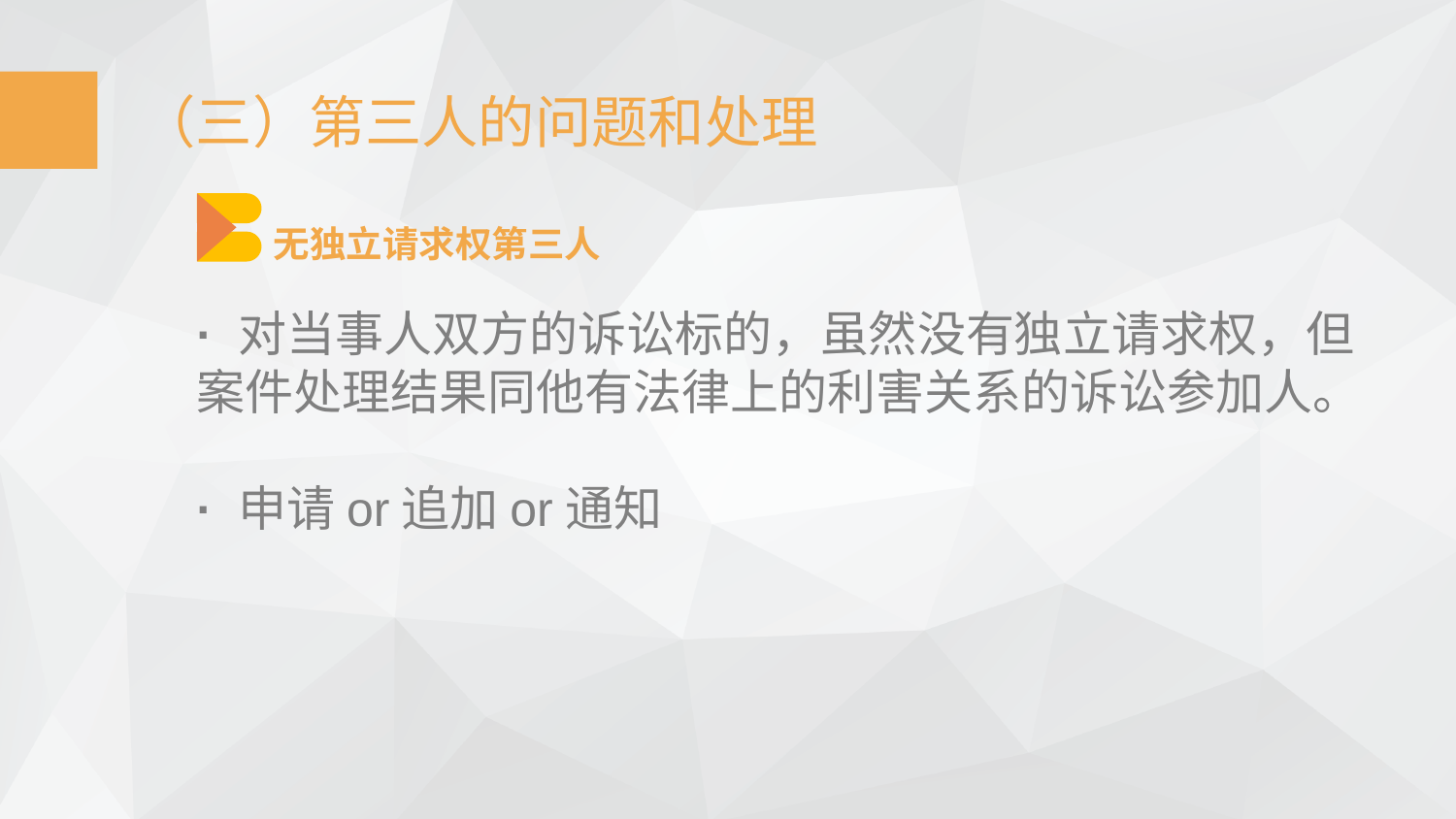

（三）第三人的问题和处理

无独立请求权第三人
· 对当事人双方的诉讼标的，虽然没有独立请求权，但案件处理结果同他有法律上的利害关系的诉讼参加人。

· 申请or追加or通知